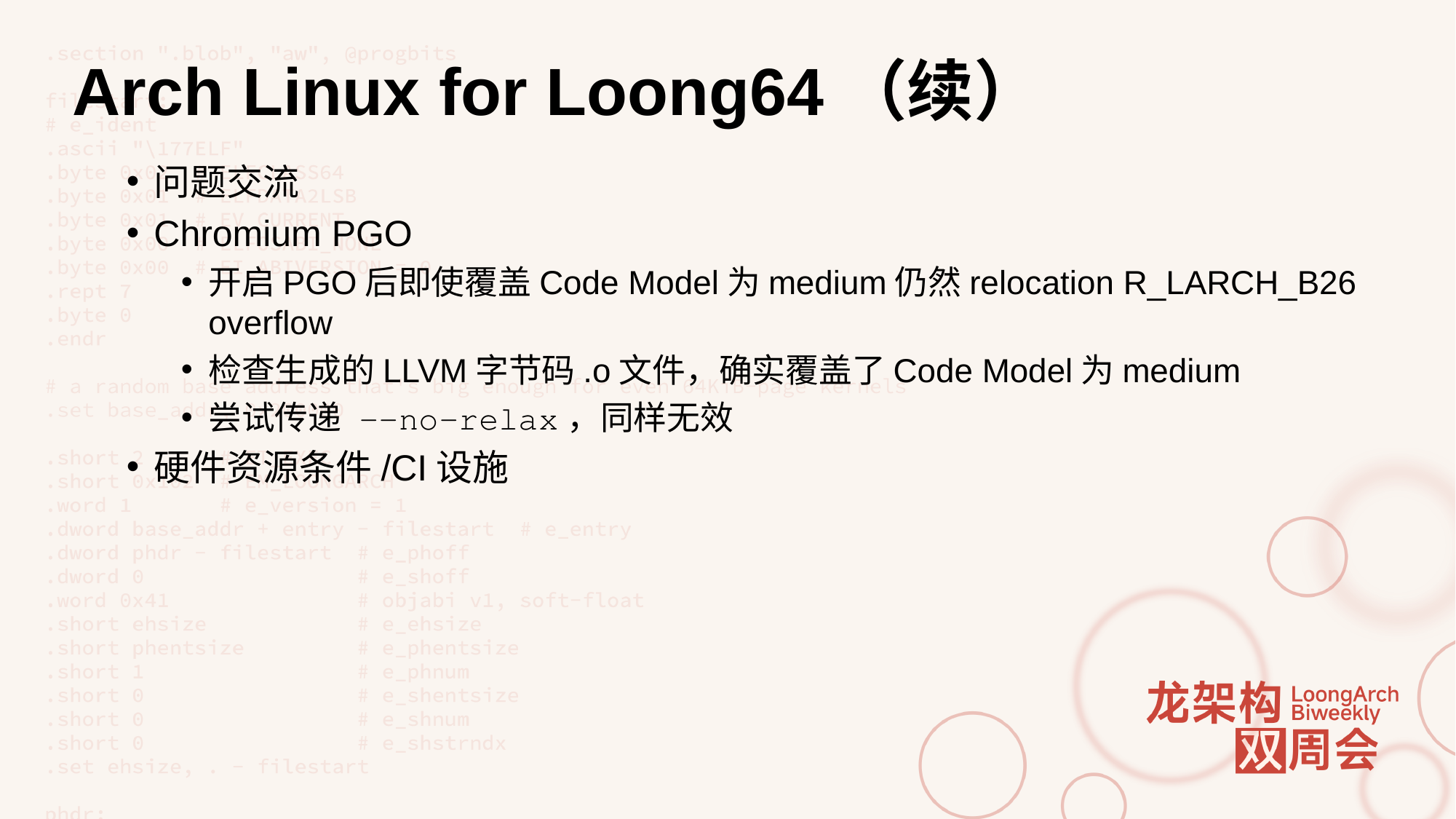

# Arch Linux for Loong64（续）
问题交流
Chromium PGO
开启PGO后即使覆盖Code Model为medium仍然relocation R_LARCH_B26 overflow
检查生成的LLVM字节码.o文件，确实覆盖了Code Model为medium
尝试传递 --no-relax，同样无效
硬件资源条件/CI设施